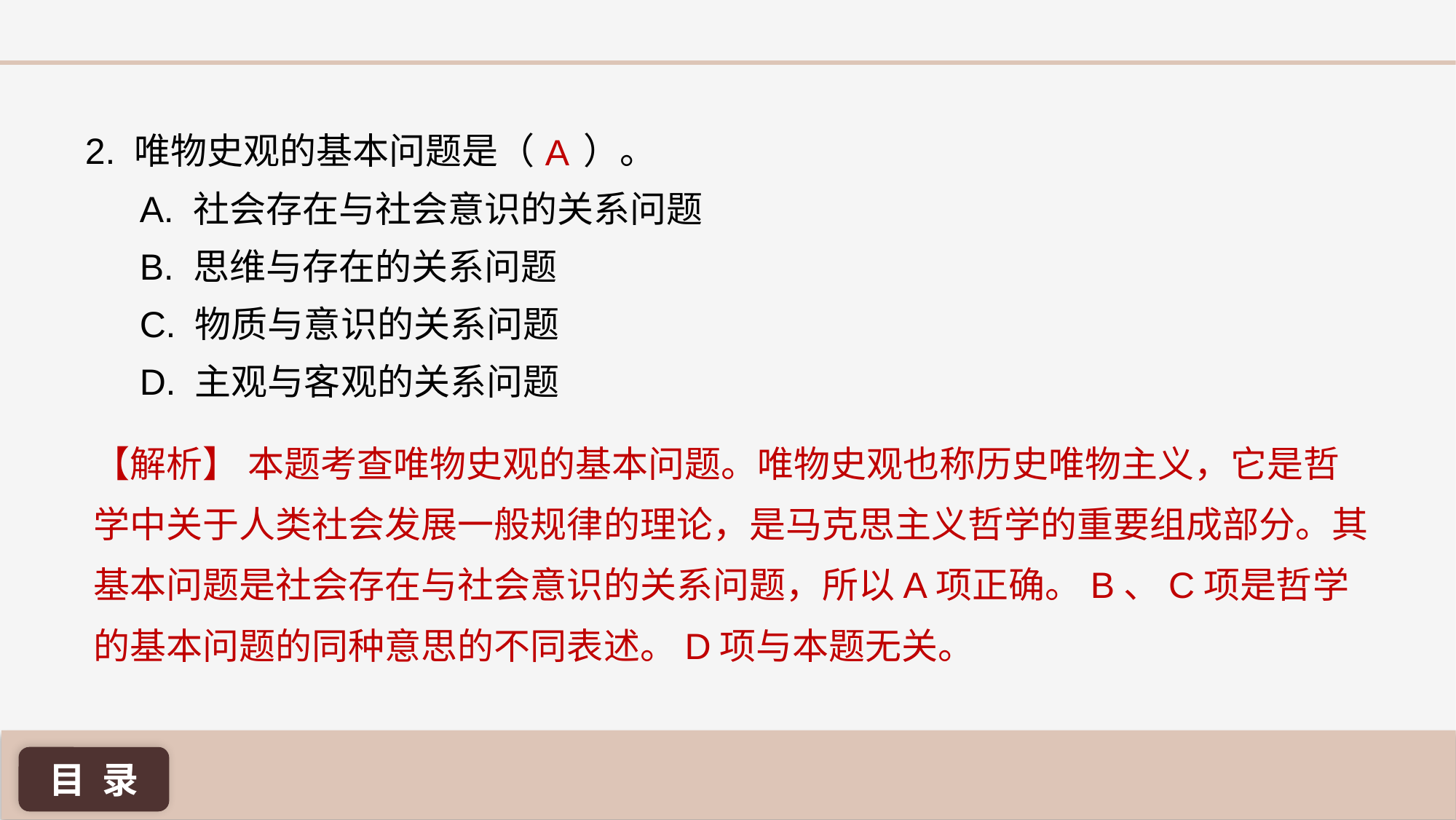

A
2. 唯物史观的基本问题是（      ）。
A. 社会存在与社会意识的关系问题
B. 思维与存在的关系问题
C. 物质与意识的关系问题
D. 主观与客观的关系问题
【解析】 本题考查唯物史观的基本问题。唯物史观也称历史唯物主义，它是哲学中关于人类社会发展一般规律的理论，是马克思主义哲学的重要组成部分。其基本问题是社会存在与社会意识的关系问题，所以A项正确。B、C项是哲学的基本问题的同种意思的不同表述。D项与本题无关。